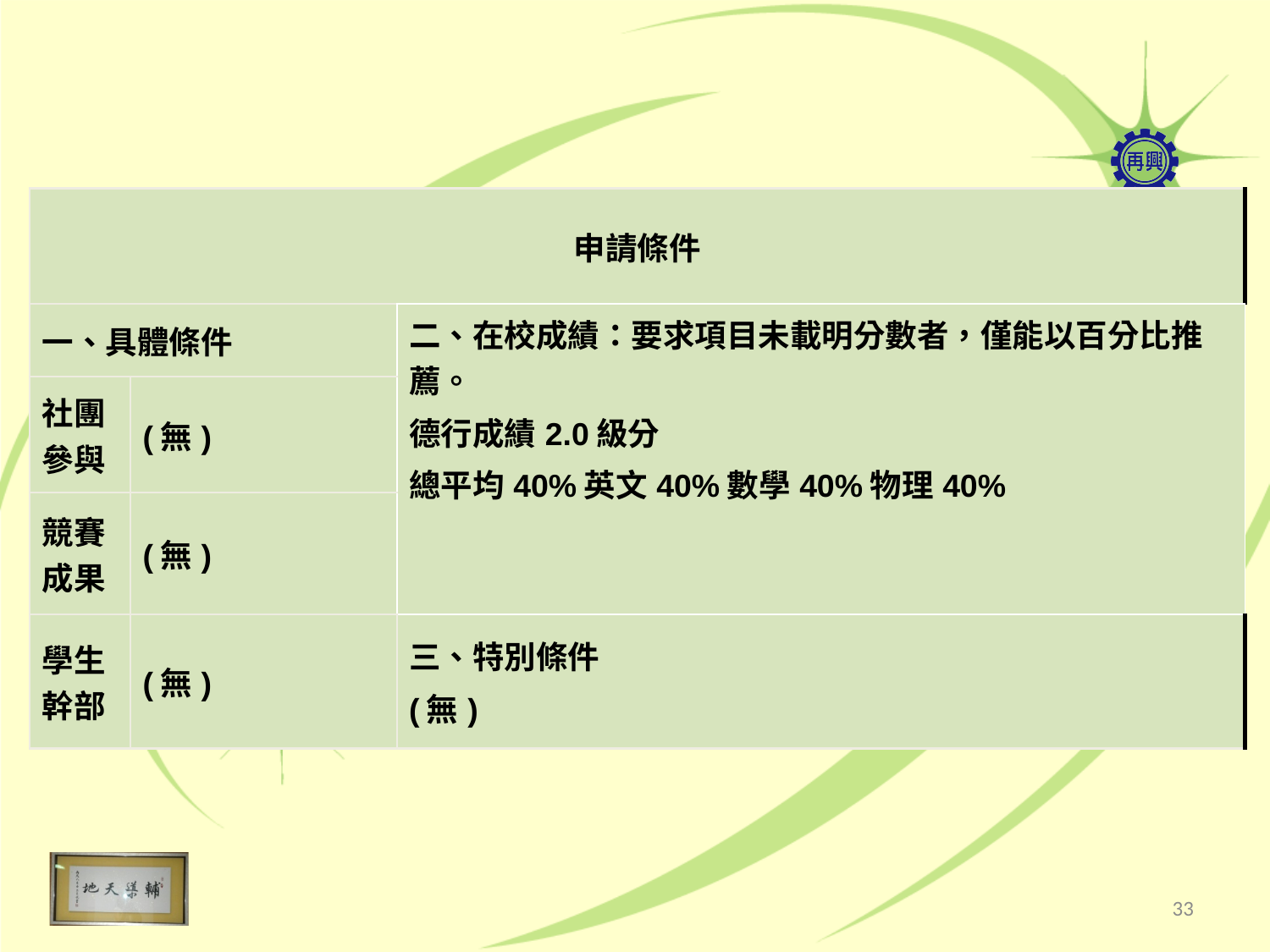

| 申請條件 |  |  |
| --- | --- | --- |
| 一、具體條件 |  | 二、在校成績：要求項目未載明分數者，僅能以百分比推薦。 德行成績2.0級分 總平均40%英文40%數學40%物理40% |
| 社團參與 | (無) |  |
| 競賽成果 | (無) |  |
| 學生幹部 | (無) | 三、特別條件 (無) |
33